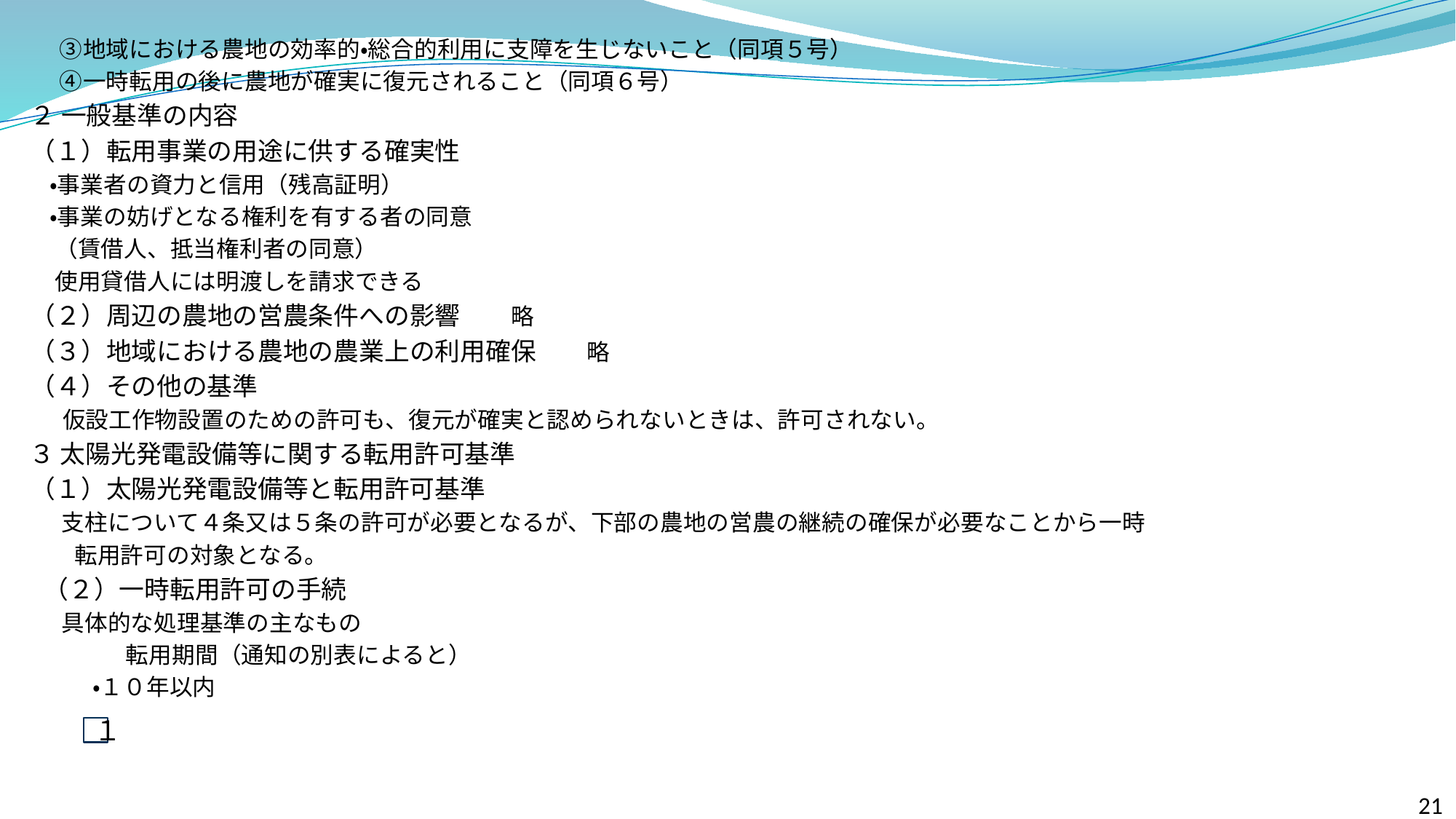

③地域における農地の効率的・総合的利用に支障を生じないこと（同項５号）
        ④一時転用の後に農地が確実に復元されること（同項６号）
  ２ 一般基準の内容
  （１）転用事業の用途に供する確実性
      ・事業者の資力と信用（残高証明）
      ・事業の妨げとなる権利を有する者の同意
       （賃借人、抵当権利者の同意）
       使用貸借人には明渡しを請求できる
  （２）周辺の農地の営農条件への影響　　略
  （３）地域における農地の農業上の利用確保　　略
  （４）その他の基準
    　仮設工作物設置のための許可も、復元が確実と認められないときは、許可されない。
  ３ 太陽光発電設備等に関する転用許可基準
  （１）太陽光発電設備等と転用許可基準
　    支柱について４条又は５条の許可が必要となるが、下部の農地の営農の継続の確保が必要なことから一時
　　  転用許可の対象となる。
　（２）一時転用許可の手続
　    具体的な処理基準の主なもの
　　　 　  転用期間（通知の別表によると）
　　　 ・１０年以内

１

21